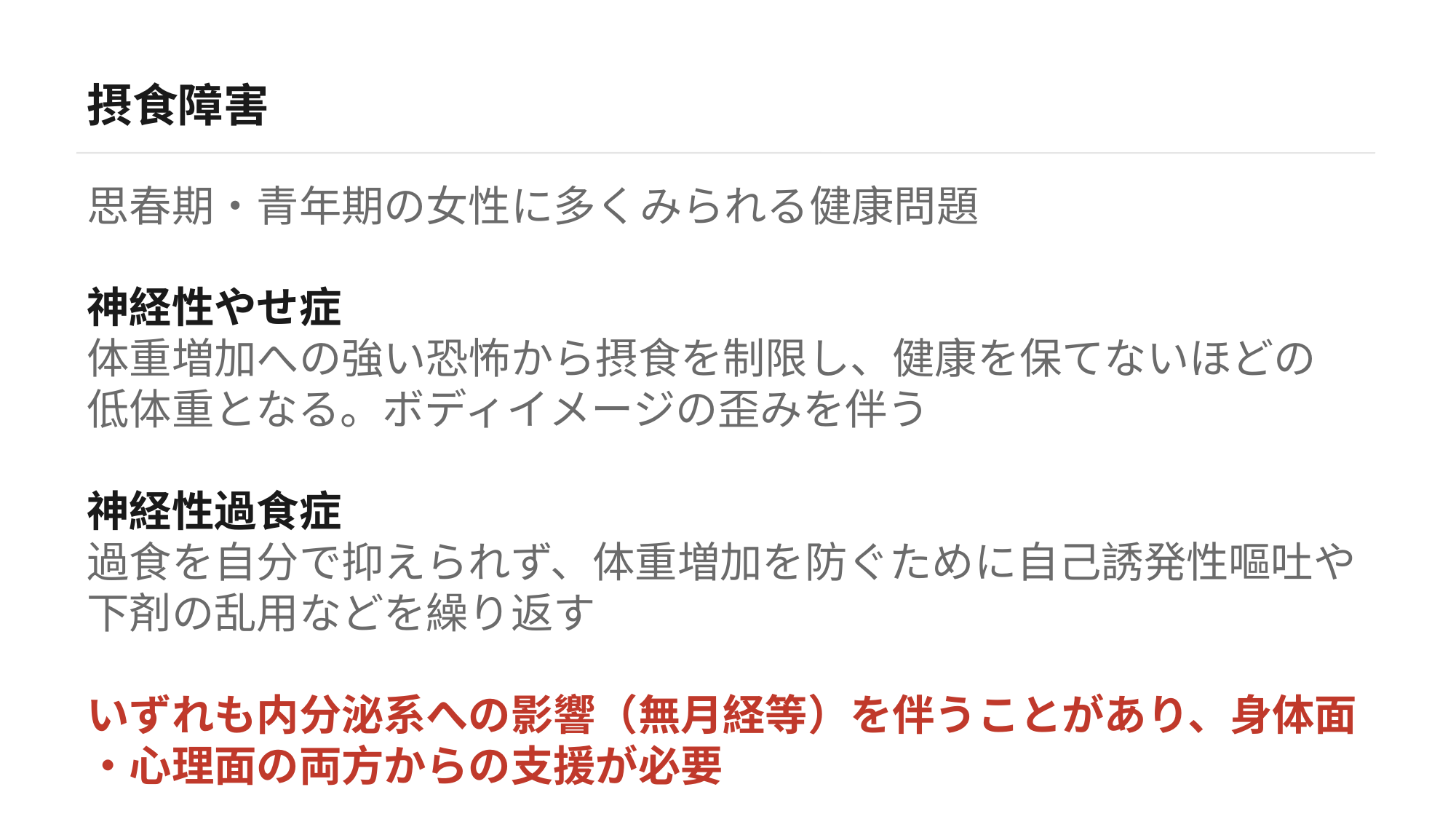

摂食障害

思春期・青年期の女性に多くみられる健康問題

神経性やせ症
体重増加への強い恐怖から摂食を制限し、健康を保てないほどの低体重となる。ボディイメージの歪みを伴う

神経性過食症
過食を自分で抑えられず、体重増加を防ぐために自己誘発性嘔吐や下剤の乱用などを繰り返す

いずれも内分泌系への影響（無月経等）を伴うことがあり、身体面・心理面の両方からの支援が必要